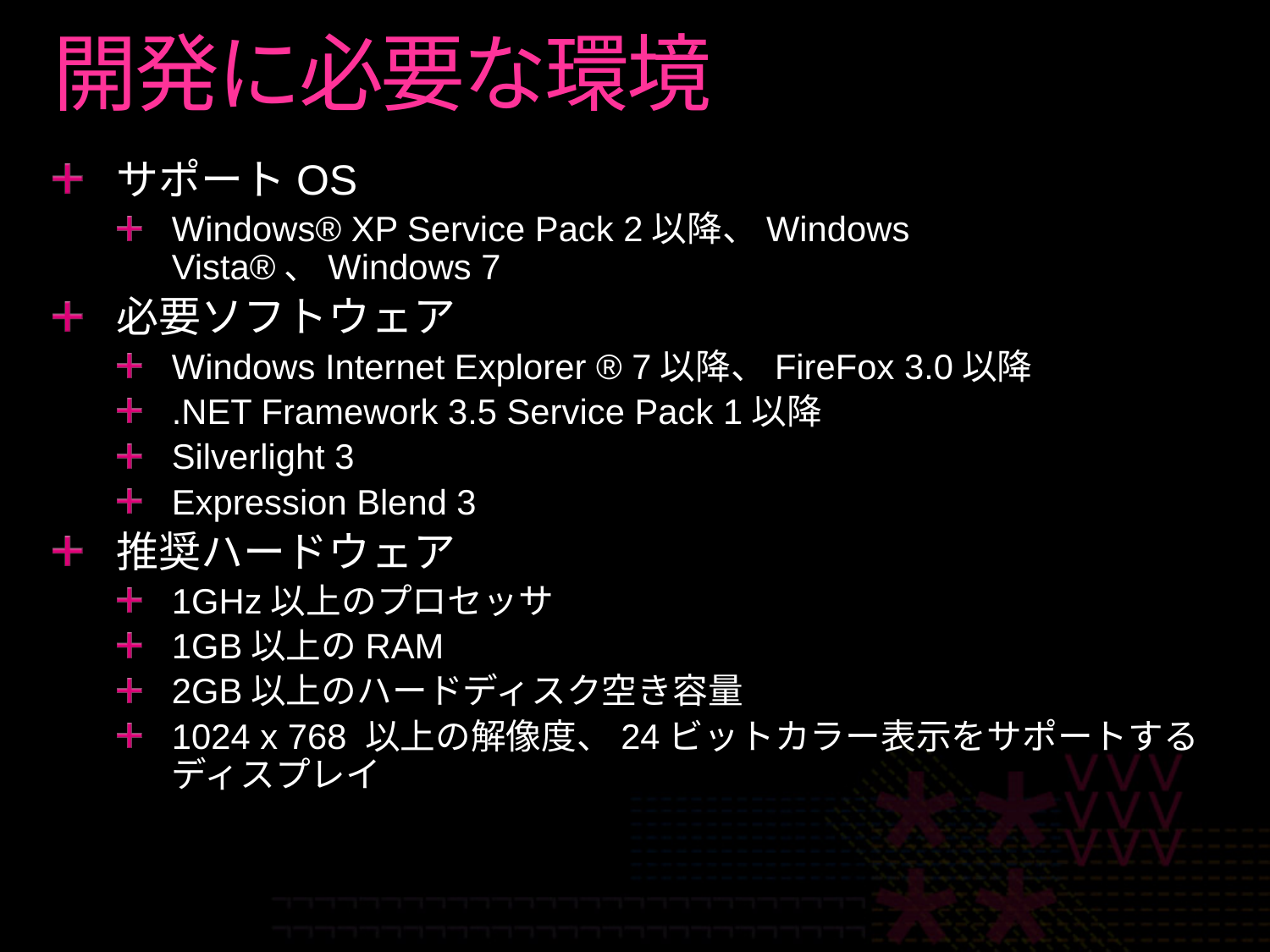

# 開発に必要な環境
サポートOS
Windows® XP Service Pack 2以降、Windows Vista®、Windows 7
必要ソフトウェア
Windows Internet Explorer ® 7以降、FireFox 3.0以降
.NET Framework 3.5 Service Pack 1以降
Silverlight 3
Expression Blend 3
推奨ハードウェア
1GHz以上のプロセッサ
1GB以上のRAM
2GB以上のハードディスク空き容量
1024 x 768 以上の解像度、24ビットカラー表示をサポートするディスプレイ